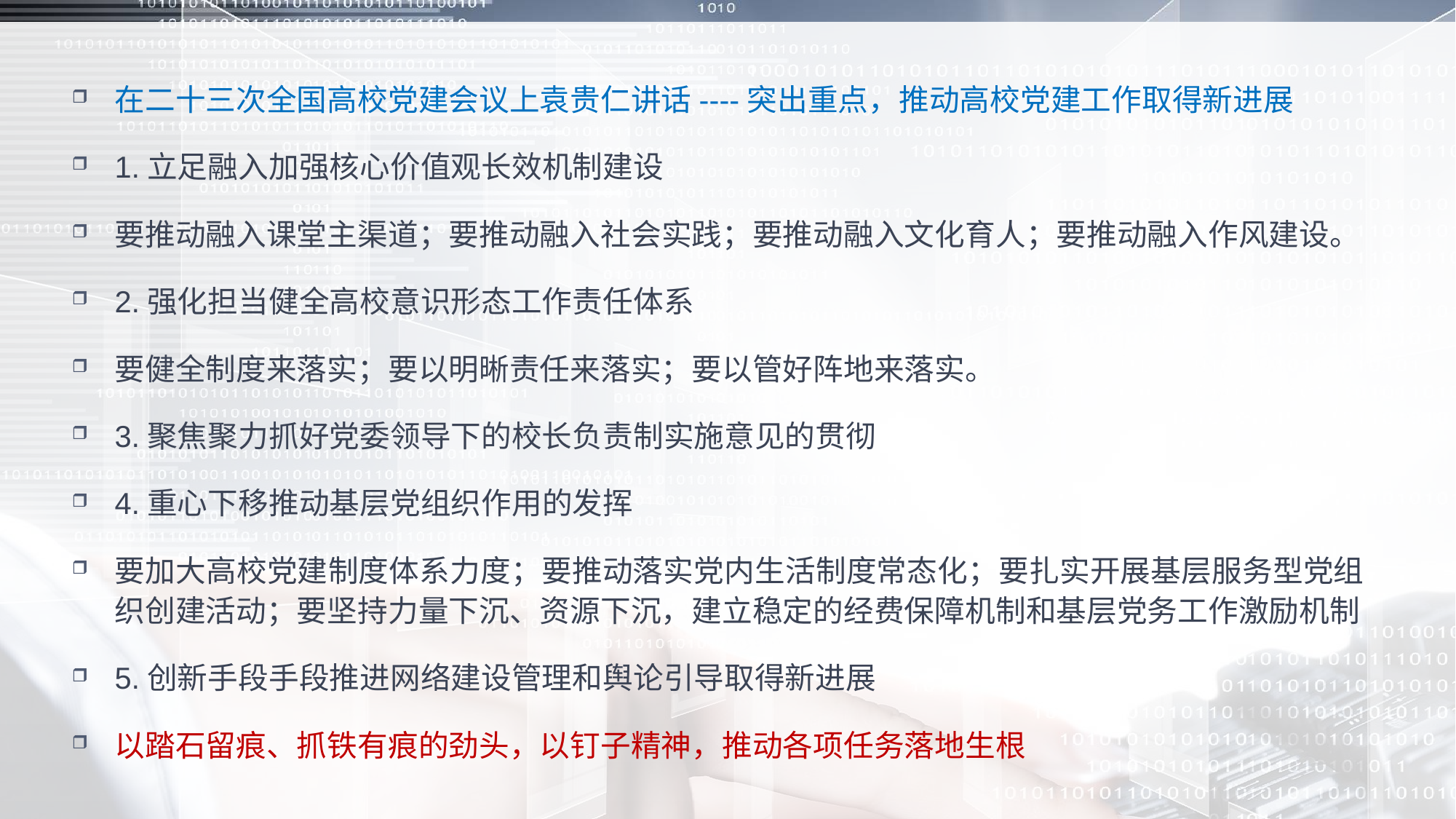

在二十三次全国高校党建会议上袁贵仁讲话----突出重点，推动高校党建工作取得新进展
1.立足融入加强核心价值观长效机制建设
要推动融入课堂主渠道；要推动融入社会实践；要推动融入文化育人；要推动融入作风建设。
2.强化担当健全高校意识形态工作责任体系
要健全制度来落实；要以明晰责任来落实；要以管好阵地来落实。
3.聚焦聚力抓好党委领导下的校长负责制实施意见的贯彻
4.重心下移推动基层党组织作用的发挥
要加大高校党建制度体系力度；要推动落实党内生活制度常态化；要扎实开展基层服务型党组织创建活动；要坚持力量下沉、资源下沉，建立稳定的经费保障机制和基层党务工作激励机制
5.创新手段手段推进网络建设管理和舆论引导取得新进展
以踏石留痕、抓铁有痕的劲头，以钉子精神，推动各项任务落地生根